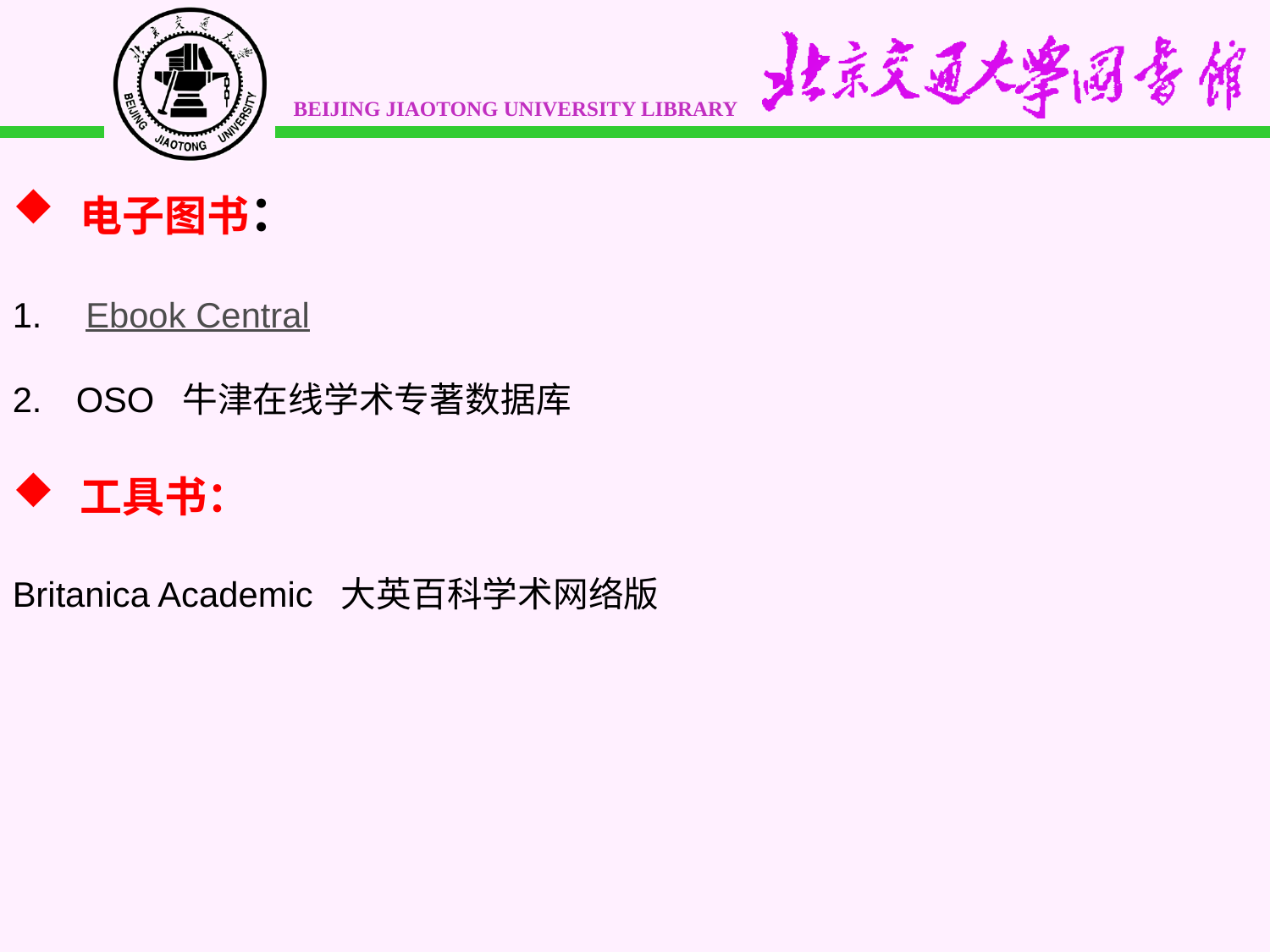

电子图书：

 Ebook Central

OSO  牛津在线学术专著数据库

 工具书：

Britanica Academic  大英百科学术网络版